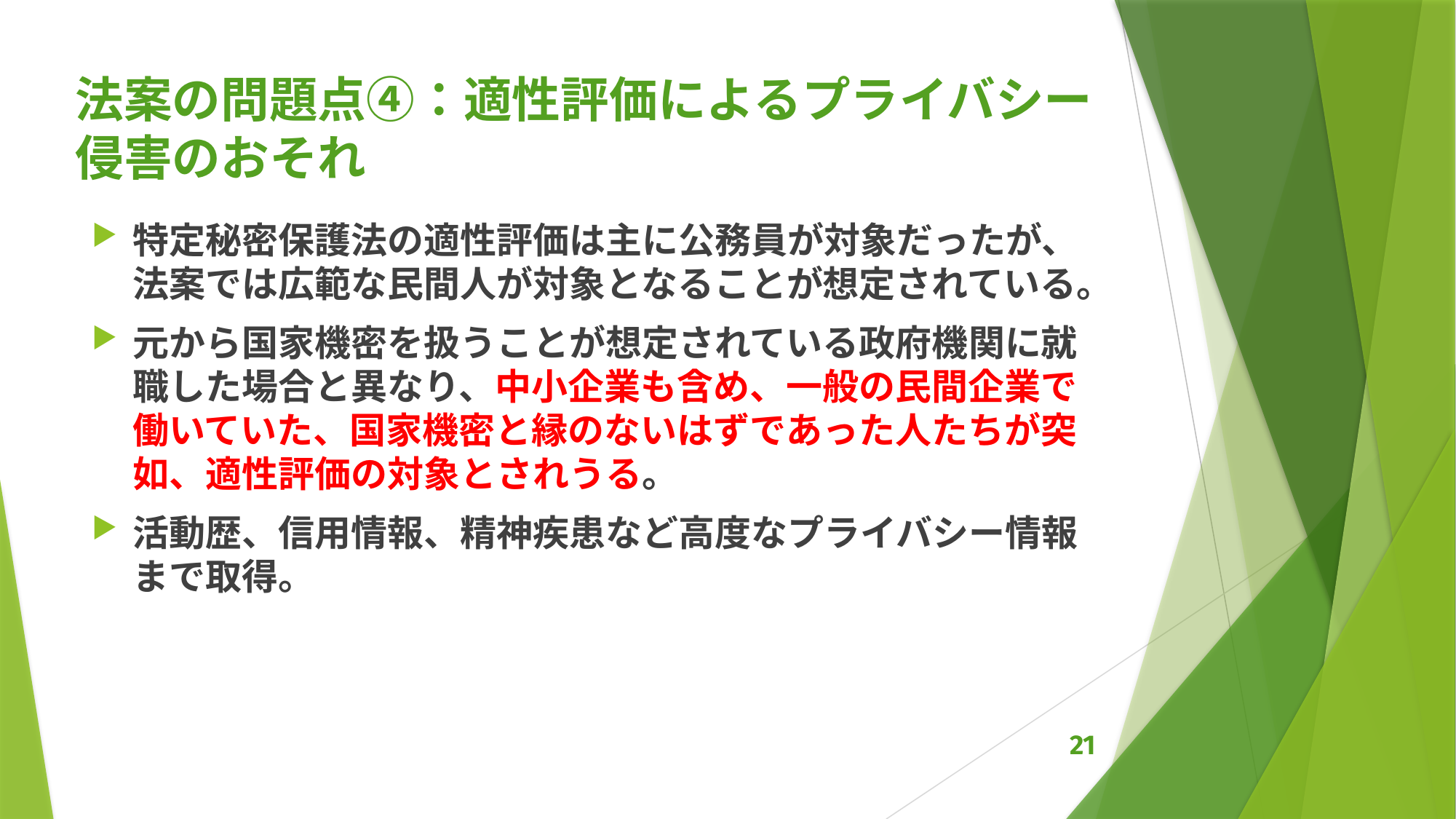

# 法案の問題点④：適性評価によるプライバシー侵害のおそれ
特定秘密保護法の適性評価は主に公務員が対象だったが、法案では広範な民間人が対象となることが想定されている。
元から国家機密を扱うことが想定されている政府機関に就職した場合と異なり、中小企業も含め、一般の民間企業で働いていた、国家機密と縁のないはずであった人たちが突如、適性評価の対象とされうる。
活動歴、信用情報、精神疾患など高度なプライバシー情報まで取得。

21